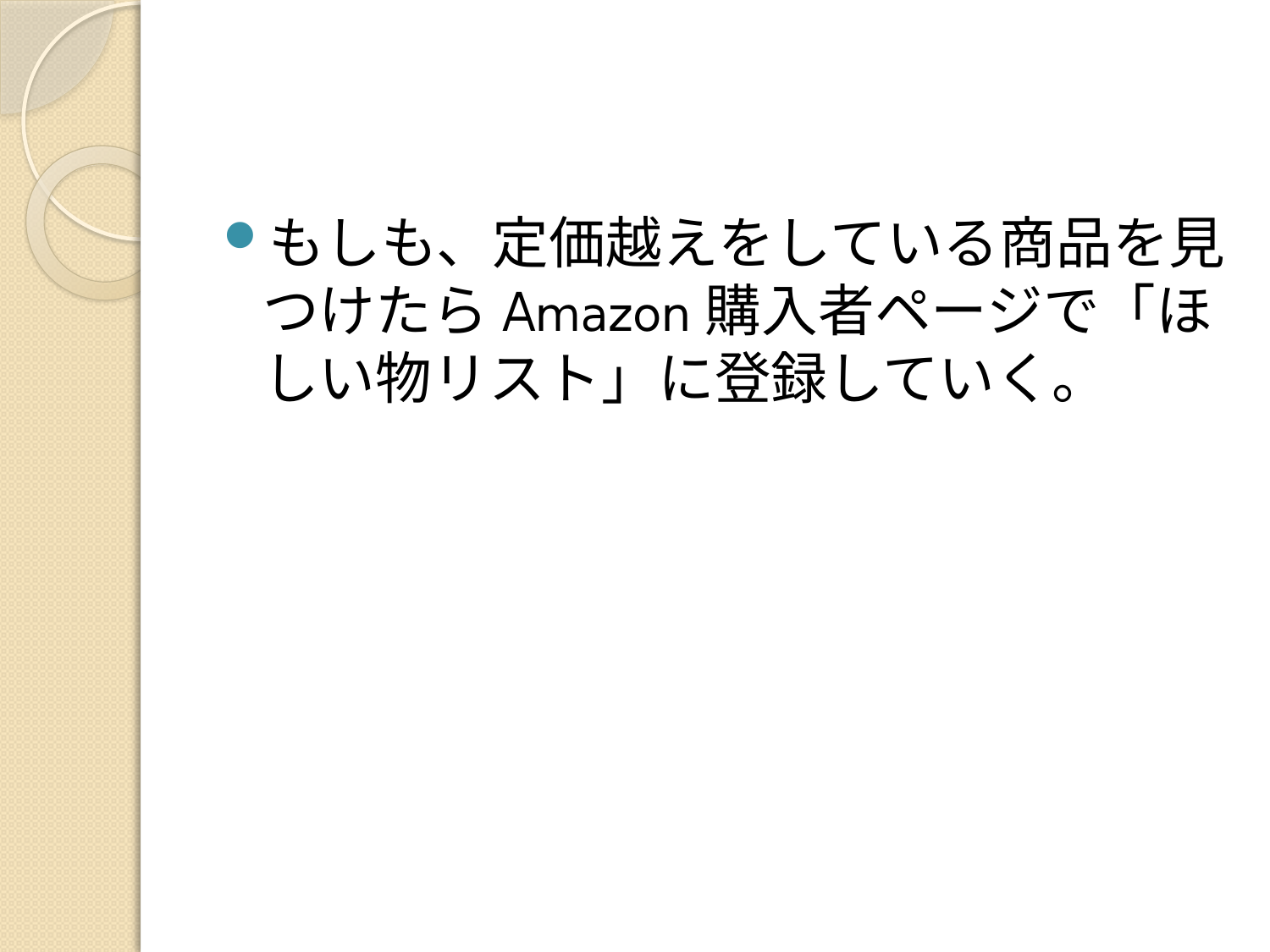

#
もしも、定価越えをしている商品を見つけたらAmazon購入者ページで「ほしい物リスト」に登録していく。